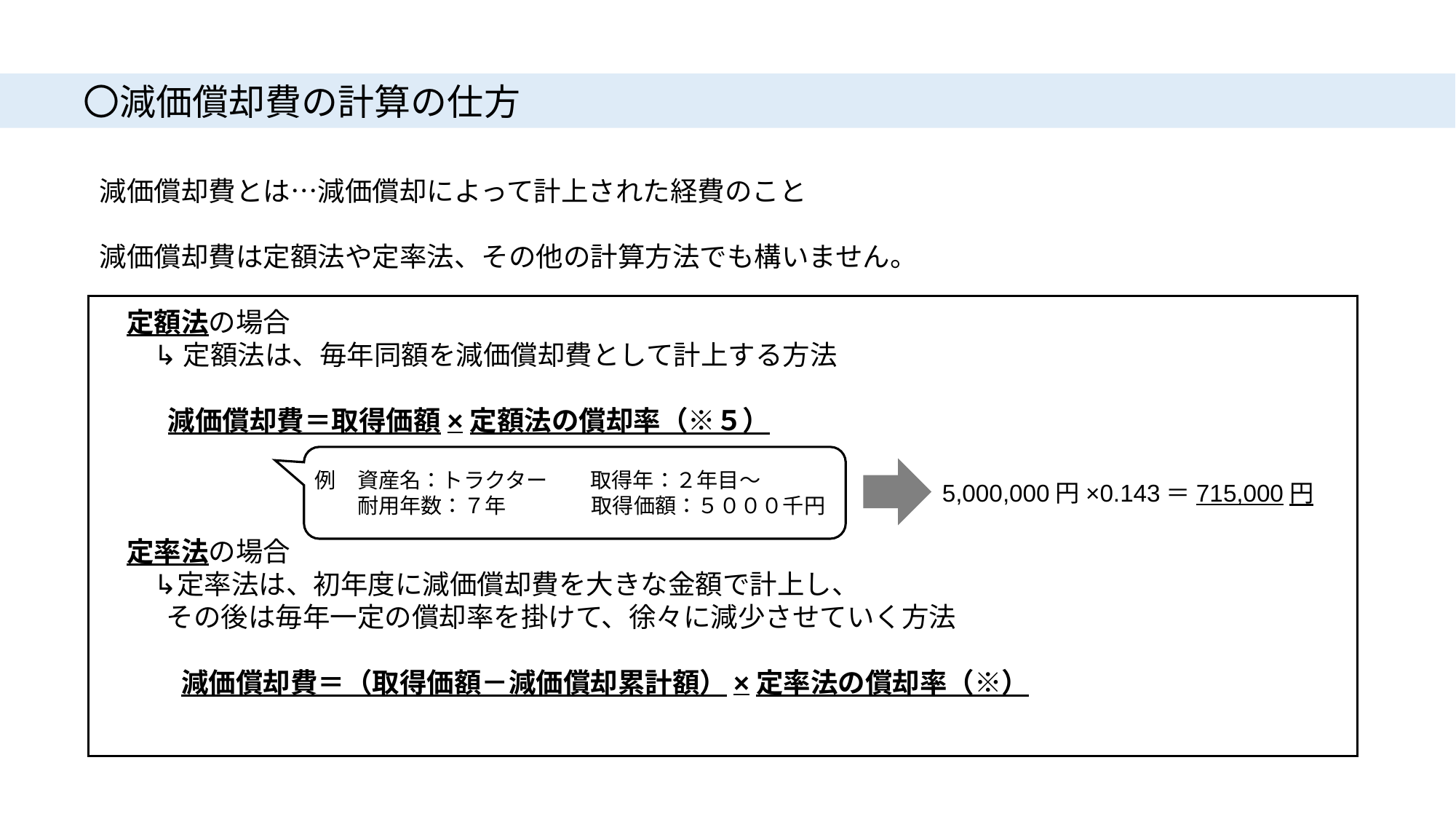

〇減価償却費の計算の仕方
減価償却費とは…減価償却によって計上された経費のこと

減価償却費は定額法や定率法、その他の計算方法でも構いません。

　定額法の場合
　　↳ 定額法は、毎年同額を減価償却費として計上する方法

          減価償却費＝取得価額×定額法の償却率（※５）

　定率法の場合
　　↳定率法は、初年度に減価償却費を大きな金額で計上し、
　　  その後は毎年一定の償却率を掛けて、徐々に減少させていく方法

　　　減価償却費＝（取得価額－減価償却累計額）×定率法の償却率（※）

例　資産名：トラクター　　取得年：２年目～
　　耐用年数：７年　　　　取得価額：５０００千円
5,000,000円×0.143＝715,000円